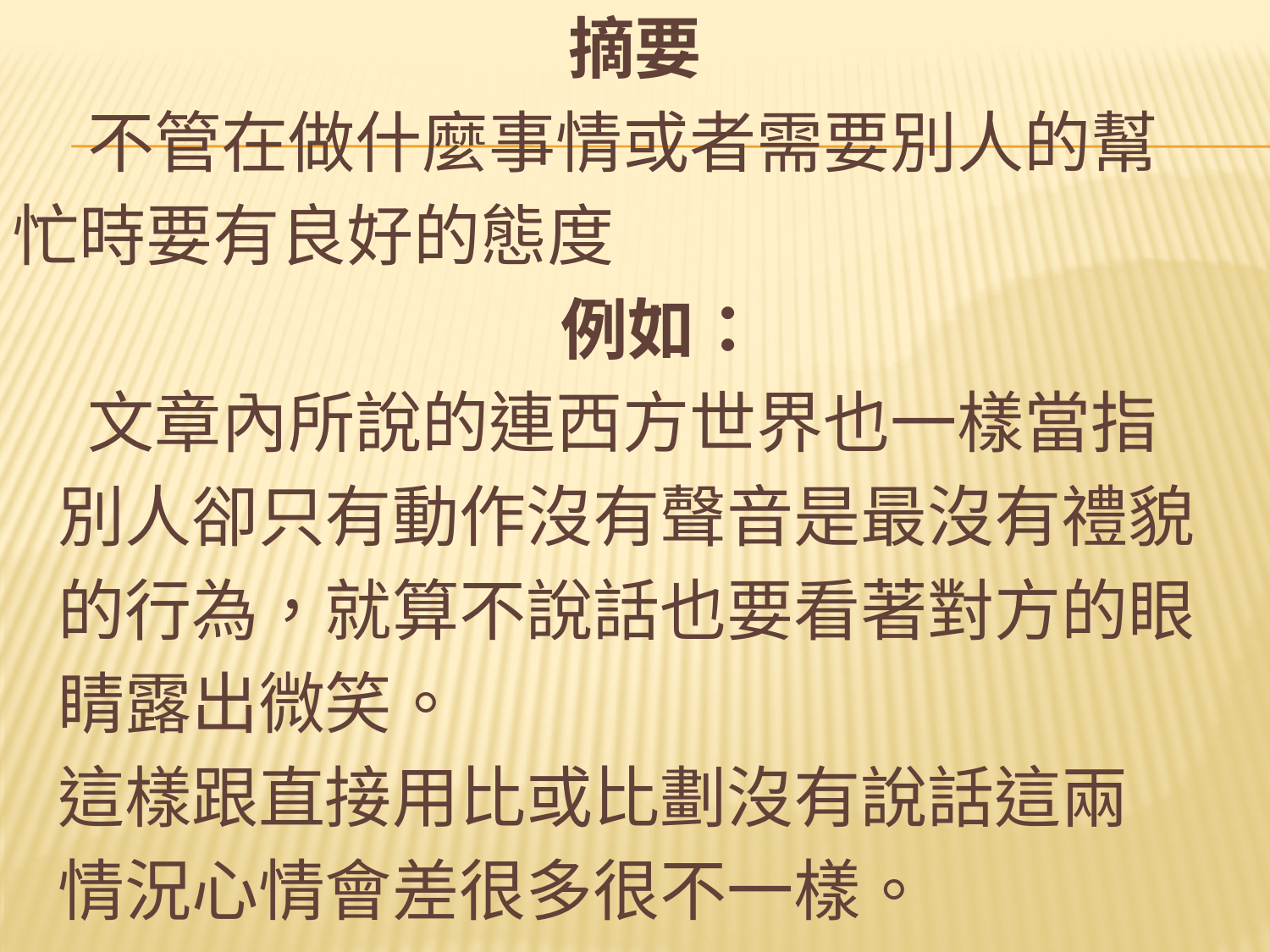

摘要
    不管在做什麼事情或者需要別人的幫
忙時要有良好的態度
                                   例如：
    文章內所說的連西方世界也一樣當指
  別人卻只有動作沒有聲音是最沒有禮貌
  的行為，就算不說話也要看著對方的眼
  睛露出微笑。
  這樣跟直接用比或比劃沒有說話這兩
  情況心情會差很多很不一樣。